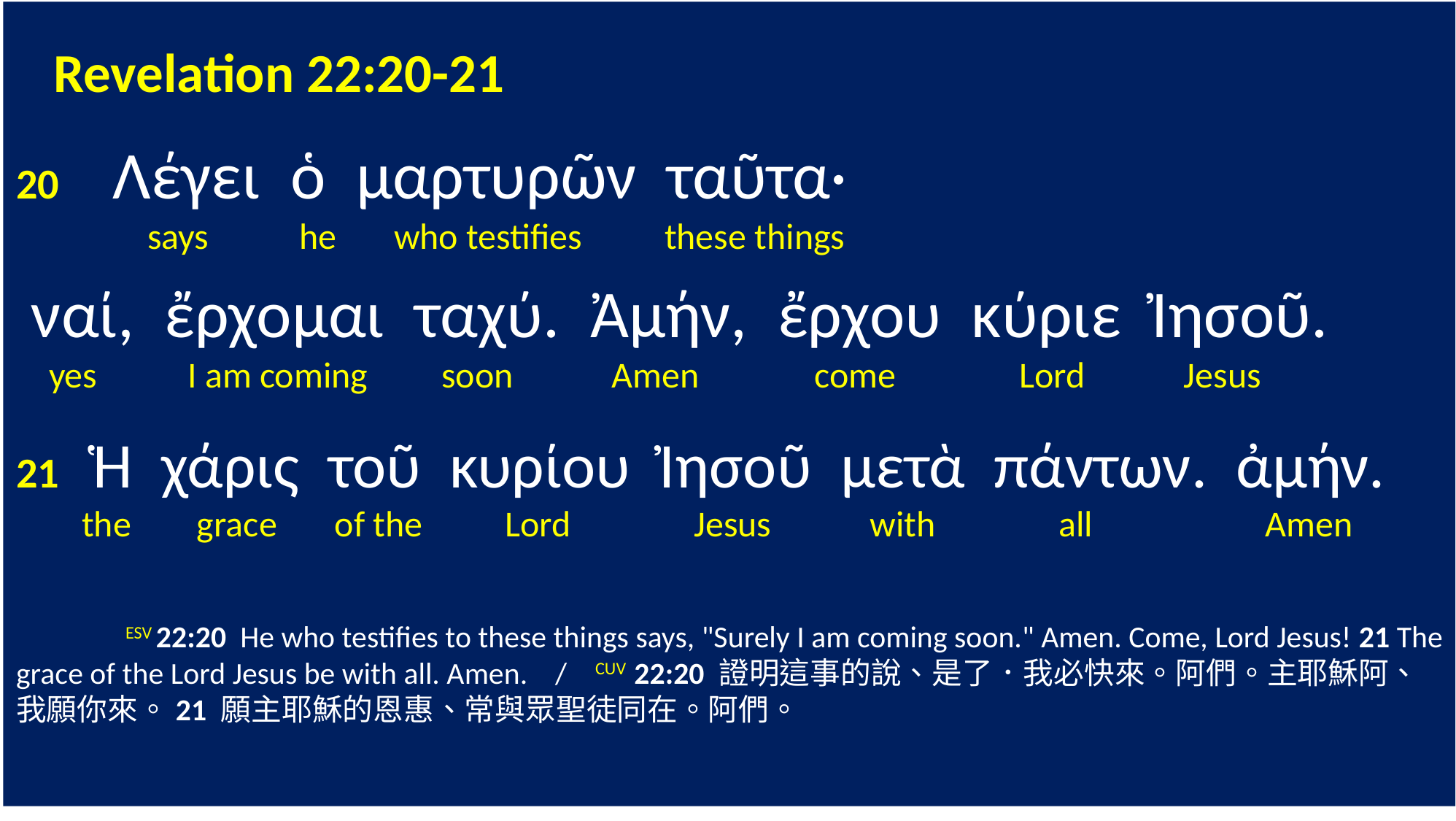

Revelation 22:20-21

20     Λέγει  ὁ  μαρτυρῶν  ταῦτα·
                says           he       who testifies          these things

 ναί,  ἔρχομαι  ταχύ.  Ἀμήν,  ἔρχου  κύριε  Ἰησοῦ.
    yes           I am coming         soon            Amen              come               Lord            Jesus

21   Ἡ  χάρις  τοῦ  κυρίου  Ἰησοῦ  μετὰ  πάντων.  ἀμήν.
        the        grace       of the          Lord               Jesus            with               all                     Amen

	ESV 22:20  He who testifies to these things says, "Surely I am coming soon." Amen. Come, Lord Jesus! 21 The grace of the Lord Jesus be with all. Amen.    /    CUV  22:20 證明這事的說、是了．我必快來。阿們。主耶穌阿、我願你來。21 願主耶穌的恩惠、常與眾聖徒同在。阿們。